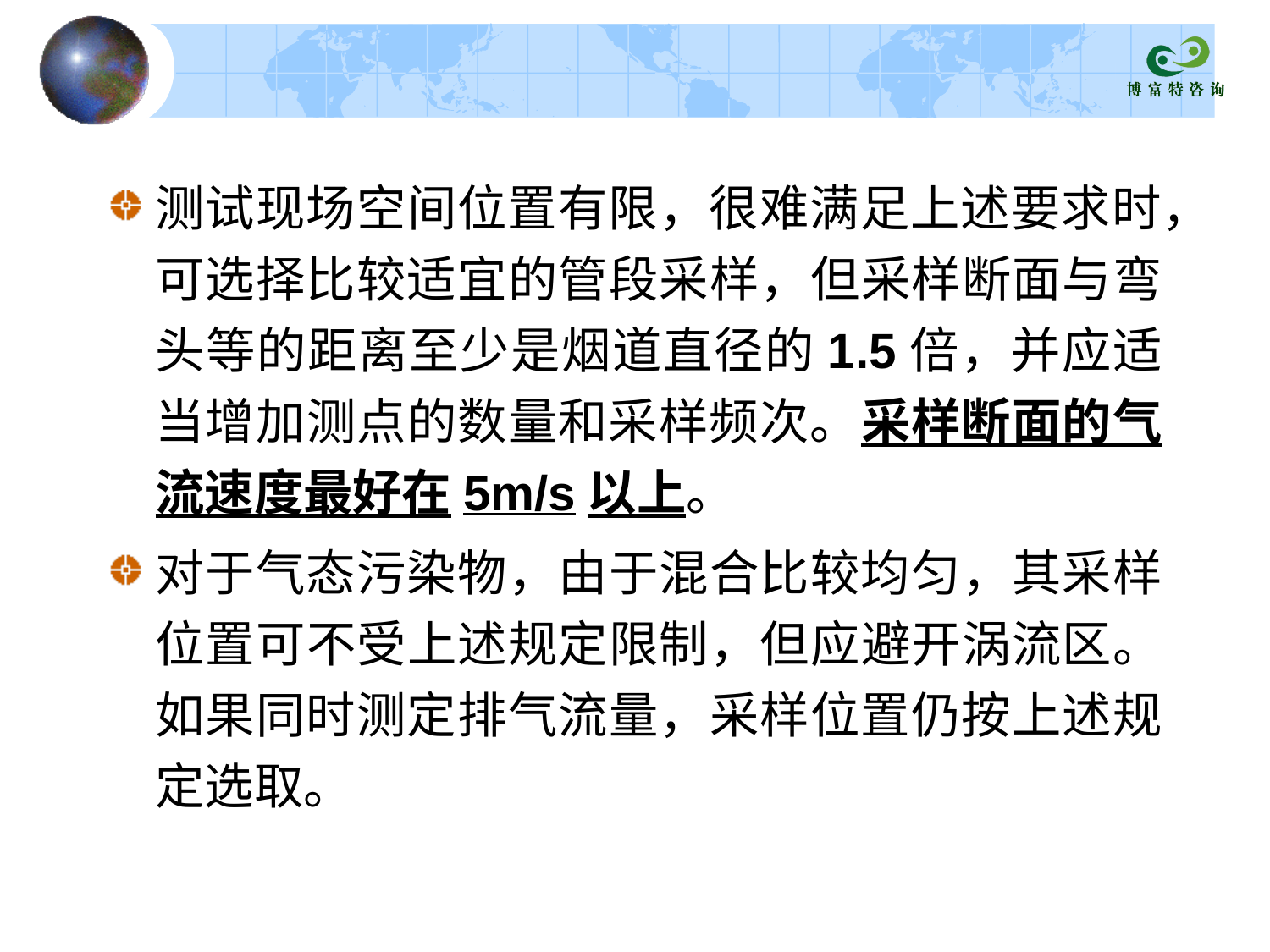

测试现场空间位置有限，很难满足上述要求时，可选择比较适宜的管段采样，但采样断面与弯头等的距离至少是烟道直径的1.5倍，并应适当增加测点的数量和采样频次。采样断面的气流速度最好在5m/s以上。
对于气态污染物，由于混合比较均匀，其采样位置可不受上述规定限制，但应避开涡流区。如果同时测定排气流量，采样位置仍按上述规定选取。